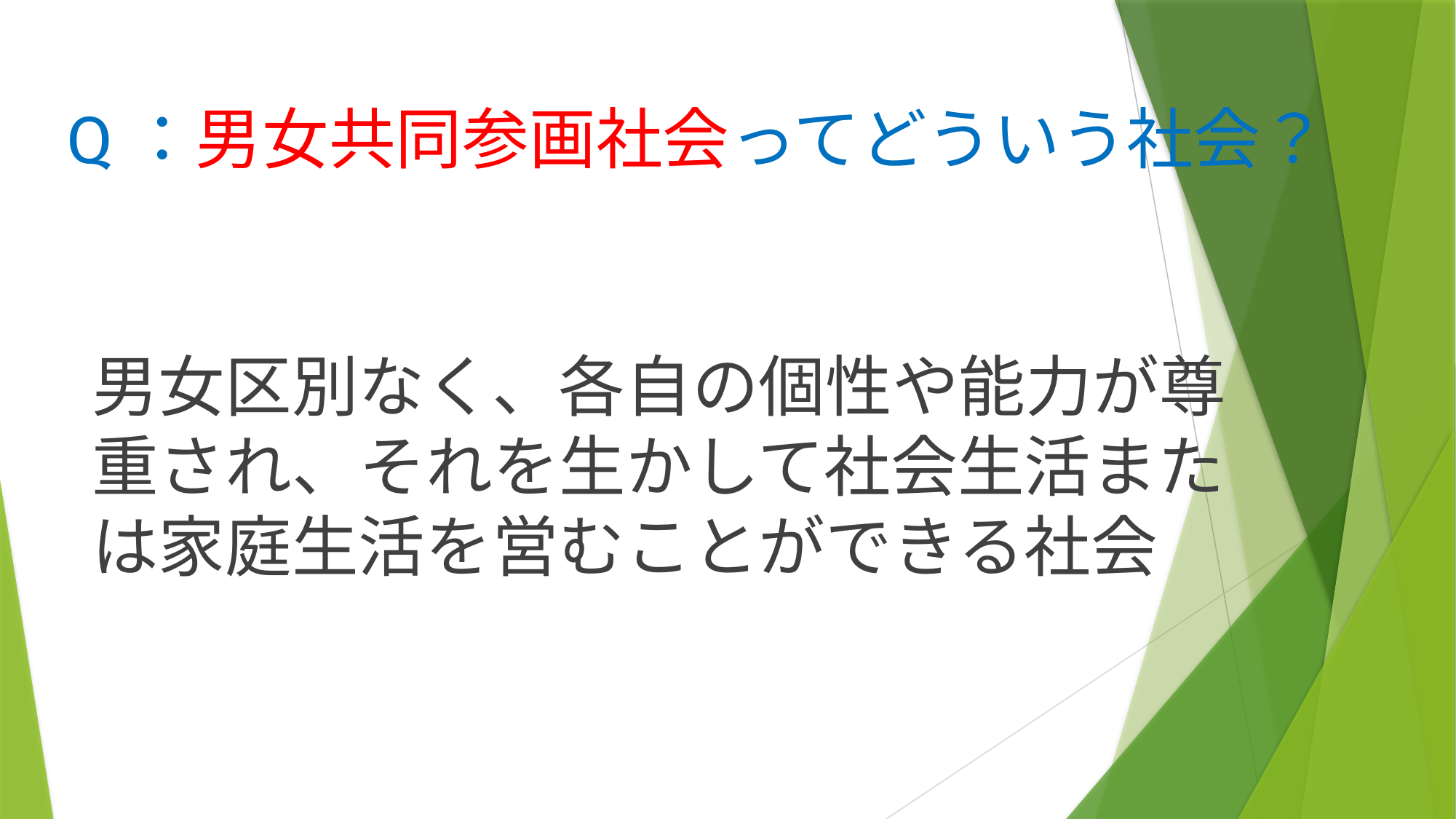

# Q：男女共同参画社会ってどういう社会？

男女区別なく、各自の個性や能力が尊重され、それを生かして社会生活または家庭生活を営むことができる社会